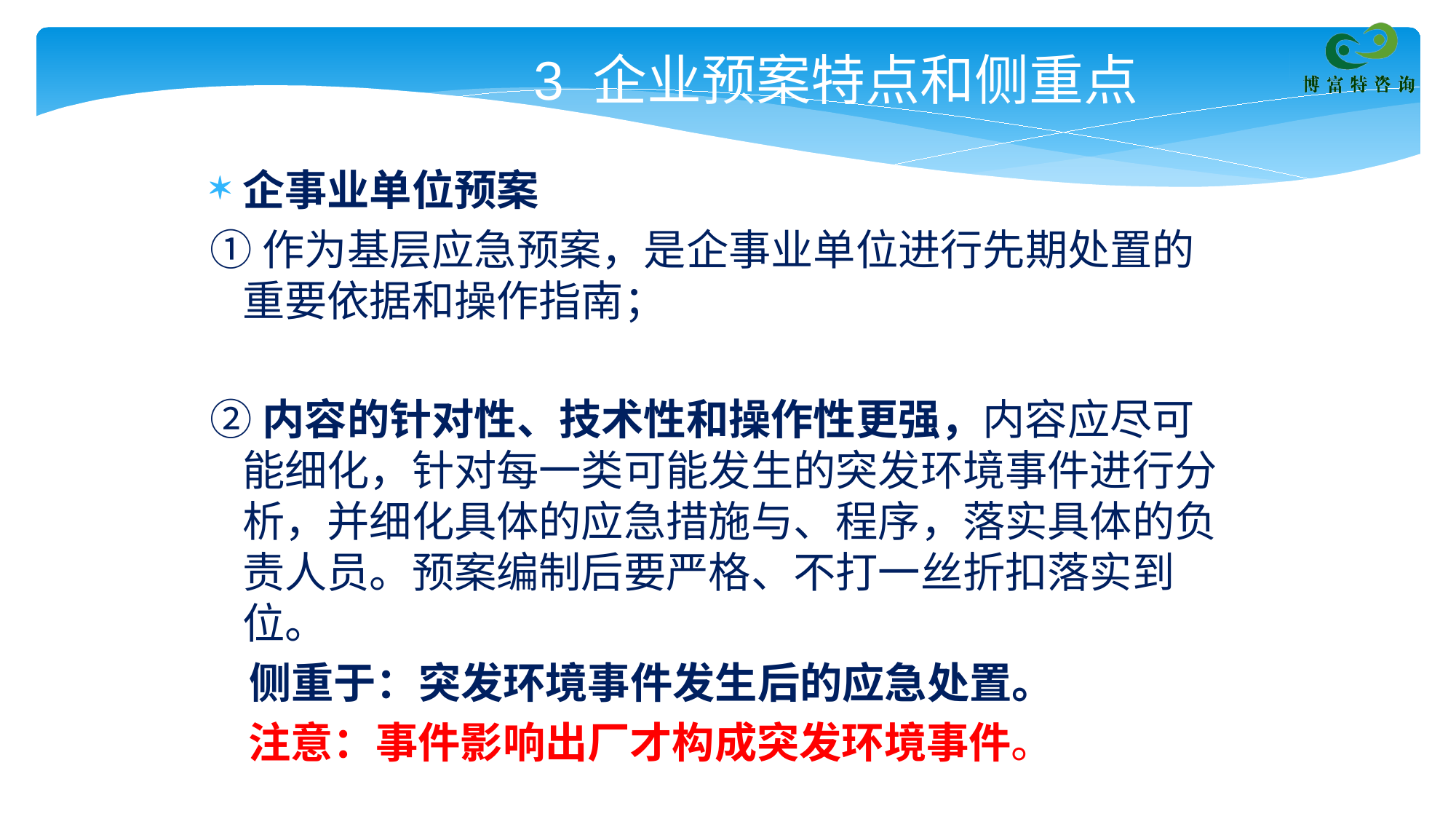

3 企业预案特点和侧重点

企事业单位预案
①作为基层应急预案，是企事业单位进行先期处置的重要依据和操作指南；

②内容的针对性、技术性和操作性更强，内容应尽可能细化，针对每一类可能发生的突发环境事件进行分析，并细化具体的应急措施与、程序，落实具体的负责人员。预案编制后要严格、不打一丝折扣落实到位。
   侧重于：突发环境事件发生后的应急处置。
   注意：事件影响出厂才构成突发环境事件。